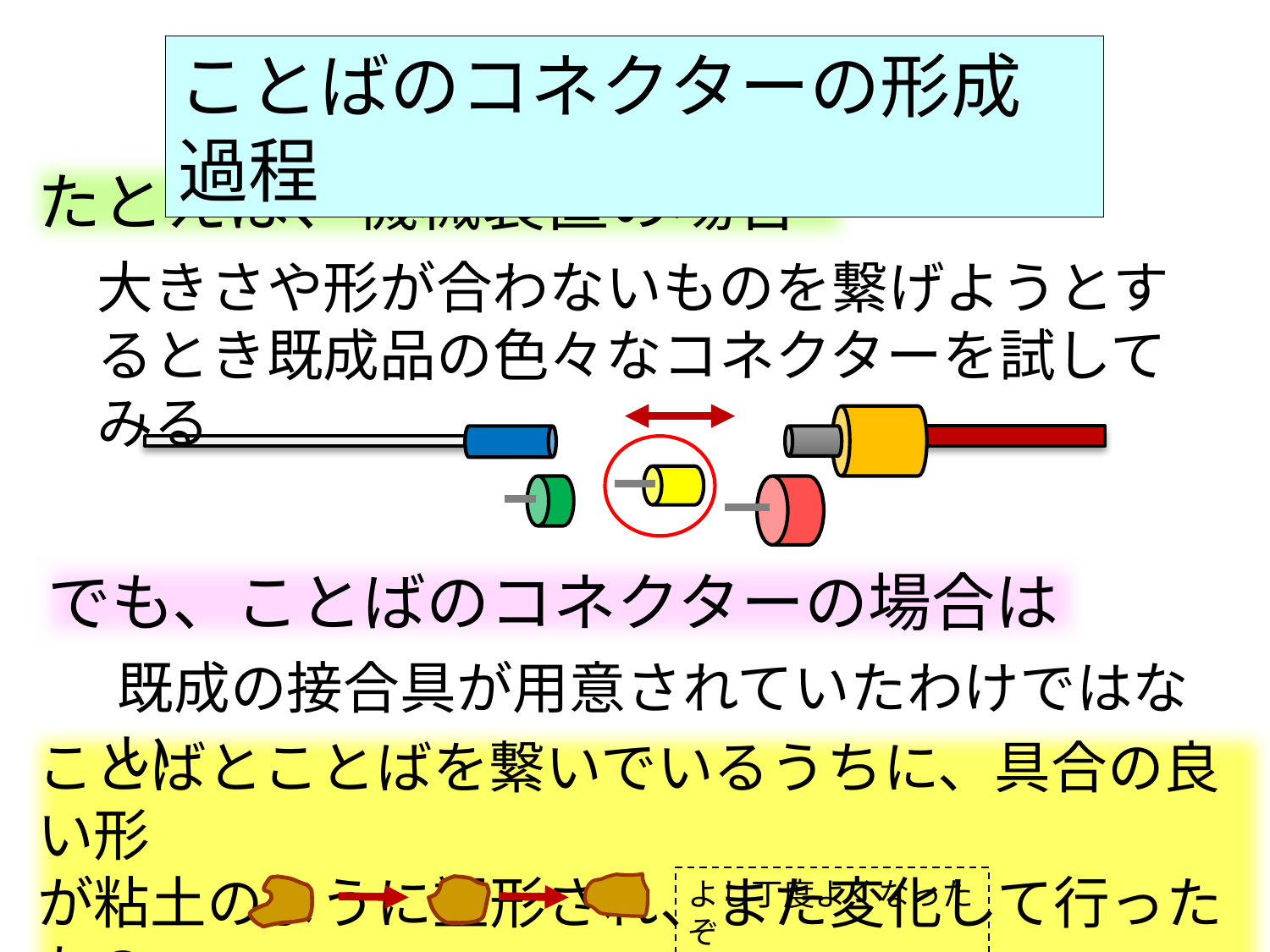

ことばのコネクターの形成過程
たとえば、機械装置の場合
大きさや形が合わないものを繋げようとするとき既成品の色々なコネクターを試してみる

でも、ことばのコネクターの場合は
既成の接合具が用意されていたわけではない
ことばとことばを繋いでいるうちに、具合の良い形
が粘土のように塑形され、また変化して行ったもの

よし丁度よくなったぞ